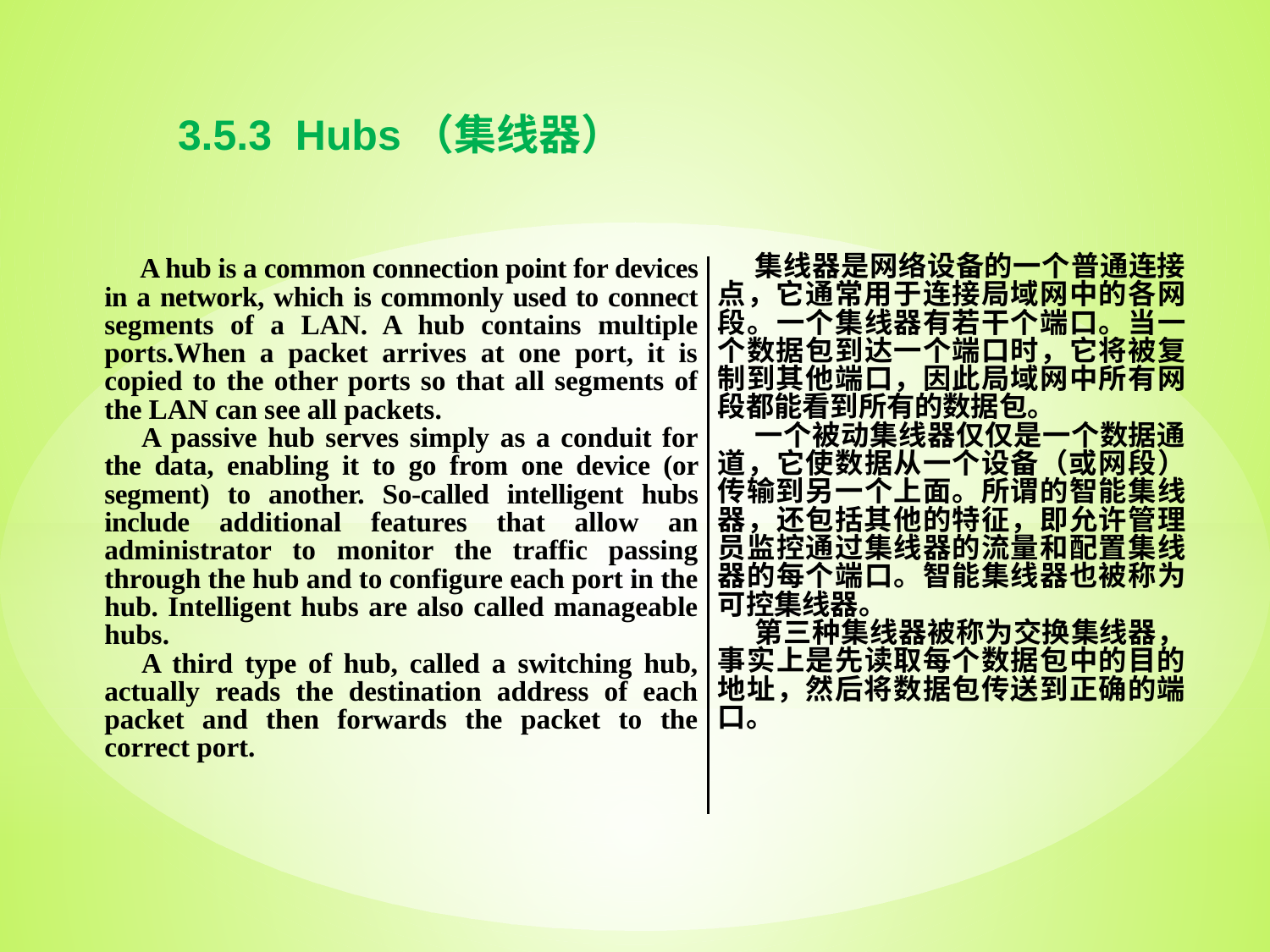

3.5.3  Hubs（集线器）
| A hub is a common connection point for devices in a network, which is commonly used to connect segments of a LAN. A hub contains multiple ports.When a packet arrives at one port, it is copied to the other ports so that all segments of the LAN can see all packets. A passive hub serves simply as a conduit for the data, enabling it to go from one device (or segment) to another. So-called intelligent hubs include additional features that allow an administrator to monitor the traffic passing through the hub and to configure each port in the hub. Intelligent hubs are also called manageable hubs. A third type of hub, called a switching hub, actually reads the destination address of each packet and then forwards the packet to the correct port. | 集线器是网络设备的一个普通连接点，它通常用于连接局域网中的各网段。一个集线器有若干个端口。当一个数据包到达一个端口时，它将被复制到其他端口，因此局域网中所有网段都能看到所有的数据包。 一个被动集线器仅仅是一个数据通道，它使数据从一个设备（或网段）传输到另一个上面。所谓的智能集线器，还包括其他的特征，即允许管理员监控通过集线器的流量和配置集线器的每个端口。智能集线器也被称为可控集线器。 第三种集线器被称为交换集线器，事实上是先读取每个数据包中的目的地址，然后将数据包传送到正确的端口。 |
| --- | --- |